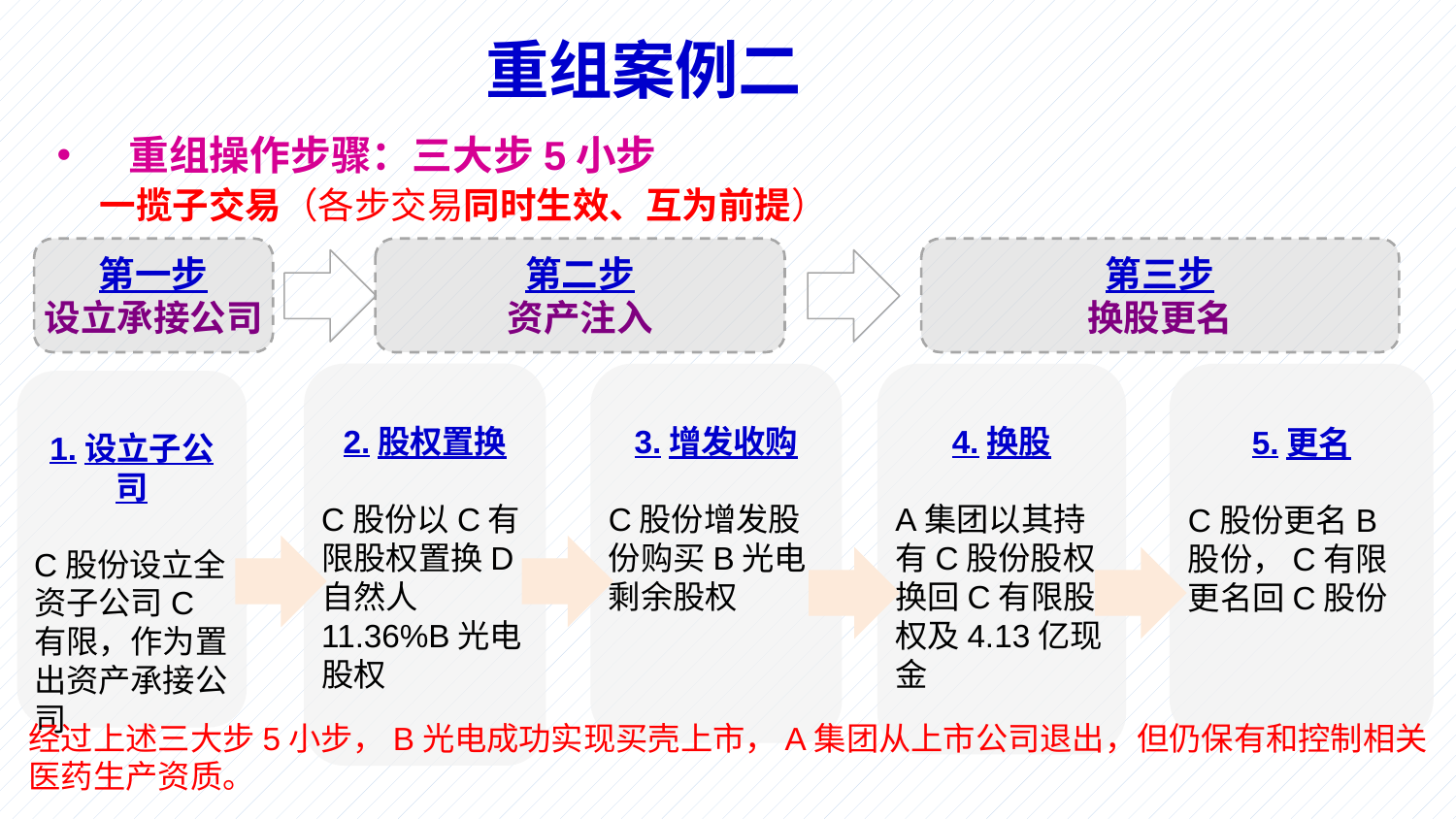

# 重组案例二
   重组操作步骤：三大步5小步
一揽子交易（各步交易同时生效、互为前提）
第一步
设立承接公司
第二步
资产注入
第三步
换股更名

2.股权置换

C股份以C有限股权置换D自然人11.36%B光电股权

3.增发收购

C股份增发股份购买B光电剩余股权

4.换股

A集团以其持有C股份股权换回C有限股权及4.13亿现金

5.更名

C股份更名B股份，C有限更名回C股份

1.设立子公司

C股份设立全资子公司C有限，作为置出资产承接公司

经过上述三大步5小步，B光电成功实现买壳上市，A集团从上市公司退出，但仍保有和控制相关医药生产资质。